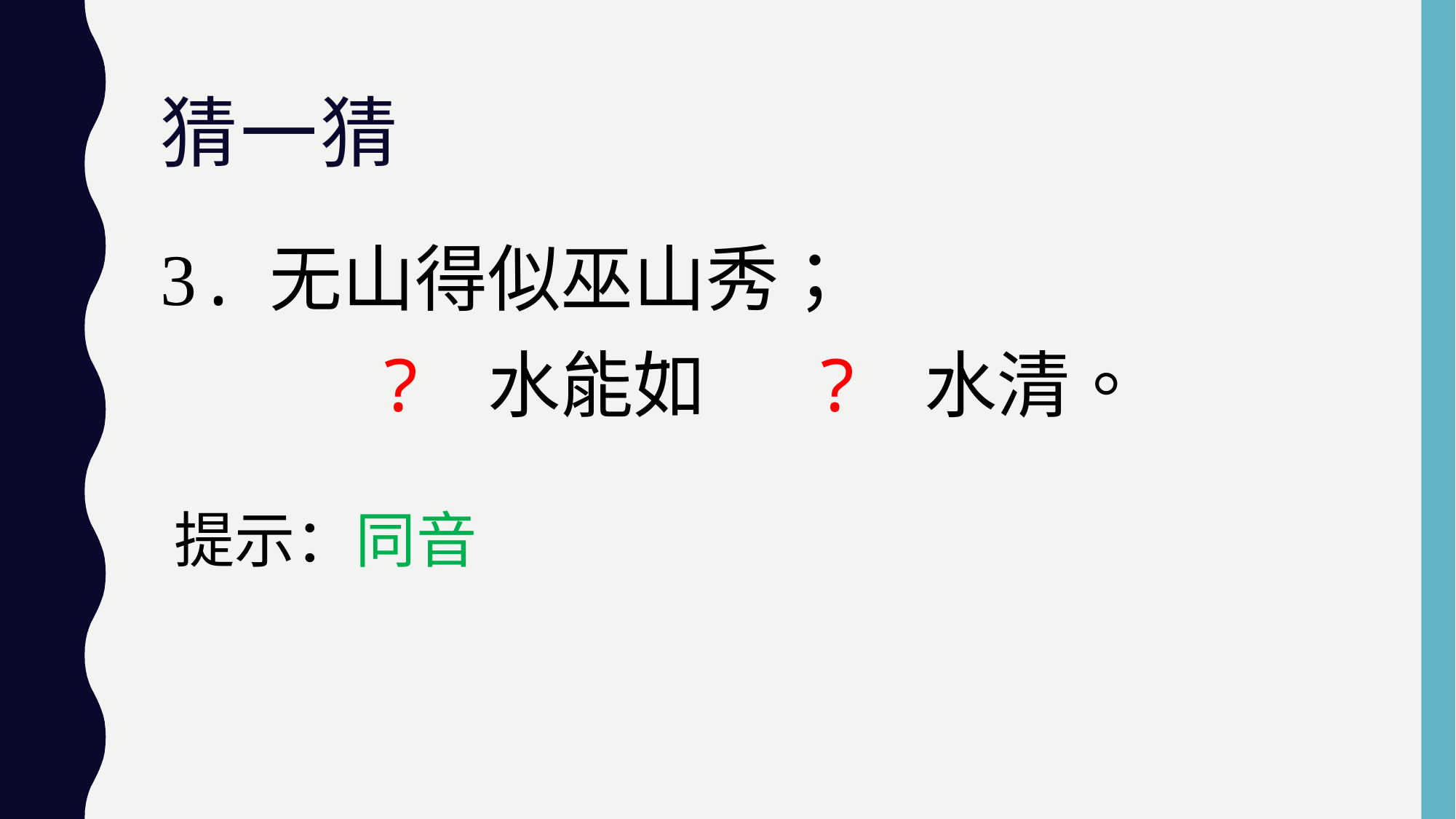

# 猜一猜
3.	无山得似巫山秀；
   	?	水能如	?	水清。
提示：同音